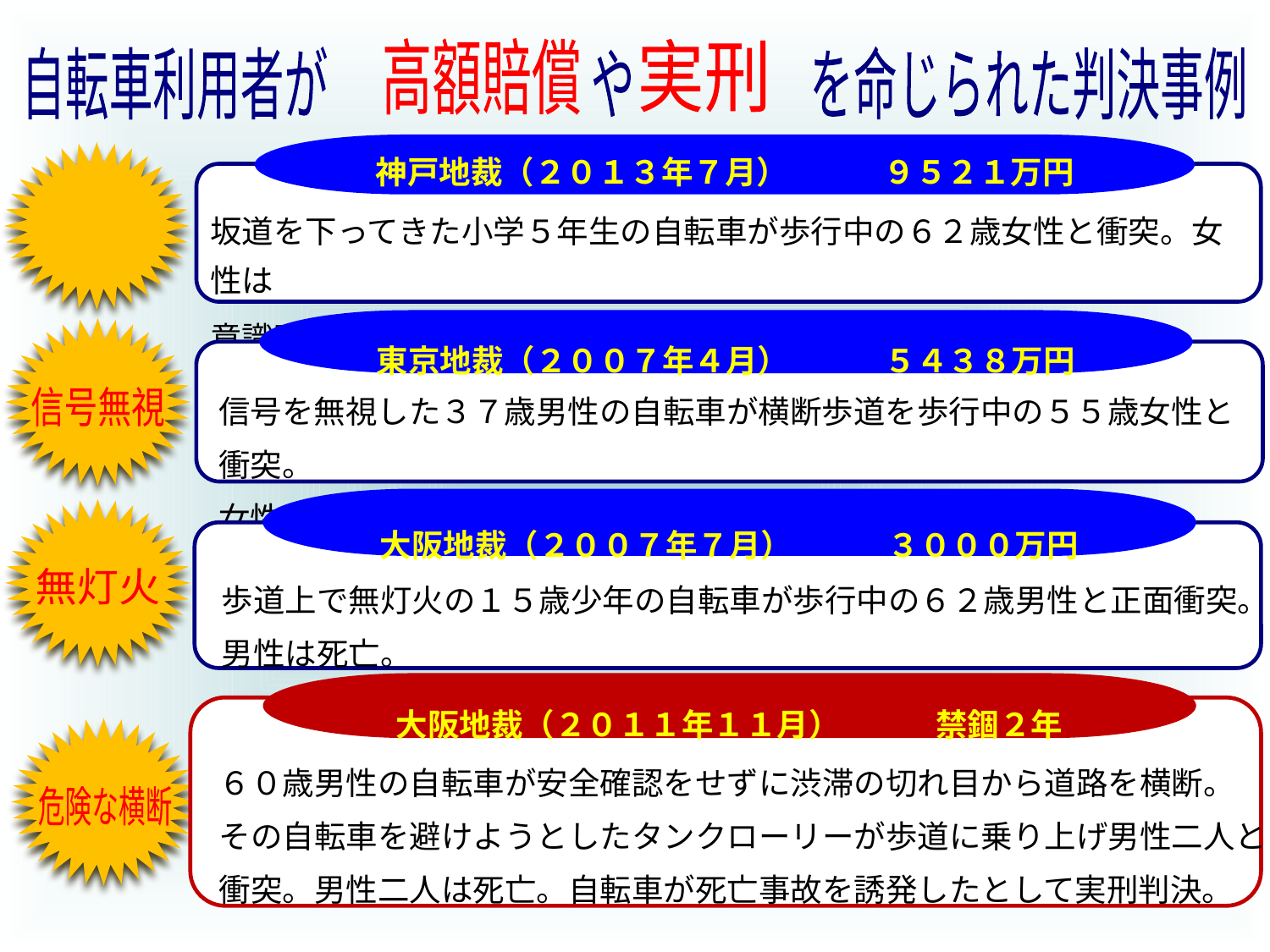

高額賠償
実刑
自転車利用者が　　　　　　や　　　　を命じられた判決事例
神戸地裁（２０１３年７月）　　　９５２１万円

坂道を下ってきた小学５年生の自転車が歩行中の６２歳女性と衝突。女性は
意識不明。

前方不注視
東京地裁（２００７年４月）　　　５４３８万円

信号を無視した３７歳男性の自転車が横断歩道を歩行中の５５歳女性と衝突。
女性は死亡。

信号無視
大阪地裁（２００７年７月）　　　３０００万円

歩道上で無灯火の１５歳少年の自転車が歩行中の６２歳男性と正面衝突。
男性は死亡。

無灯火
大阪地裁（２０１１年１１月）　　　禁錮２年

６０歳男性の自転車が安全確認をせずに渋滞の切れ目から道路を横断。
その自転車を避けようとしたタンクローリーが歩道に乗り上げ男性二人と
衝突。男性二人は死亡。自転車が死亡事故を誘発したとして実刑判決。

危険な横断